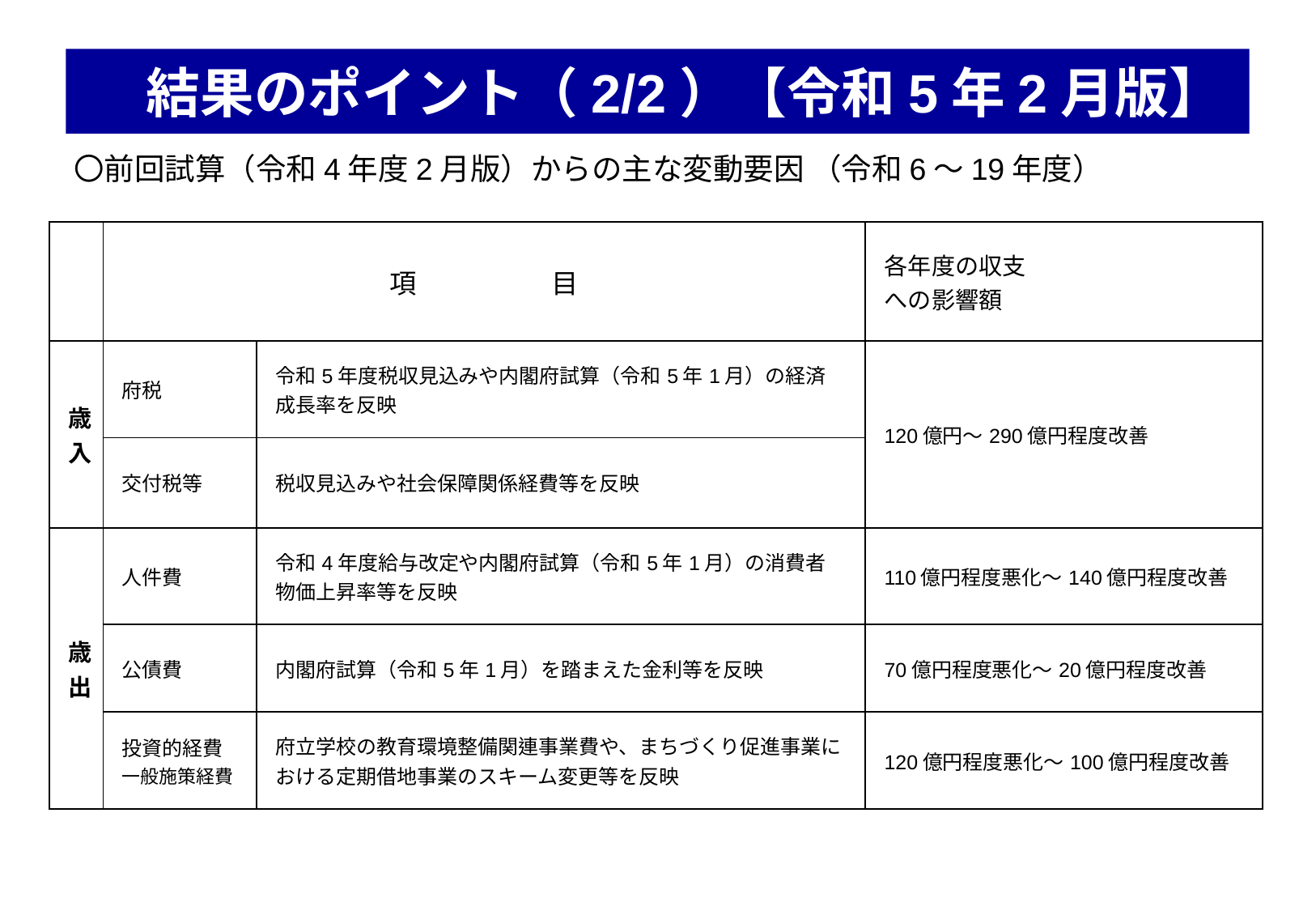

# 結果のポイント（2/2）【令和5年2月版】
〇前回試算（令和4年度2月版）からの主な変動要因 （令和6～19年度）
|  | 項　　　　　目 |  | 各年度の収支 への影響額 |
| --- | --- | --- | --- |
| 歳入 | 府税 | 令和5年度税収見込みや内閣府試算（令和5年1月）の経済成長率を反映 | 120億円～290億円程度改善 |
|  | 交付税等 | 税収見込みや社会保障関係経費等を反映 |  |
| 歳出 | 人件費 | 令和4年度給与改定や内閣府試算（令和5年1月）の消費者物価上昇率等を反映 | 110億円程度悪化～140億円程度改善 |
|  | 公債費 | 内閣府試算（令和5年1月）を踏まえた金利等を反映 | 70億円程度悪化～20億円程度改善 |
|  | 投資的経費 一般施策経費 | 府立学校の教育環境整備関連事業費や、まちづくり促進事業における定期借地事業のスキーム変更等を反映 | 120億円程度悪化～100億円程度改善 |